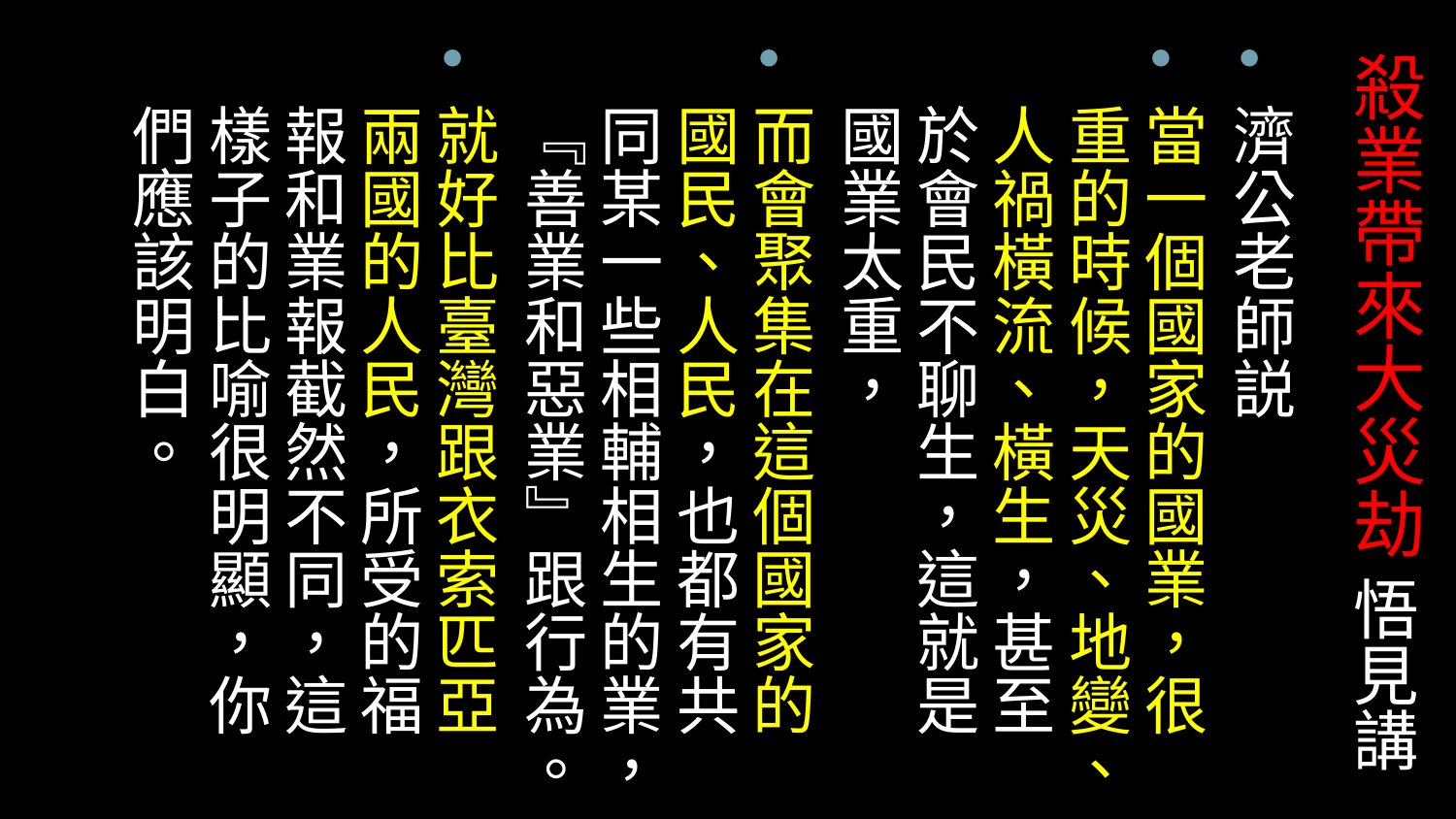

# 殺業帶來大災劫 悟見講
濟公老師説
當一個國家的國業，很重的時候，天災、地變、人禍橫流、橫生，甚至於會民不聊生，這就是國業太重，
而會聚集在這個國家的國民、人民，也都有共同某一些相輔相生的業，『善業和惡業』跟行為。
就好比臺灣跟衣索匹亞兩國的人民，所受的福報和業報截然不同，這樣子的比喻很明顯，你們應該明白。